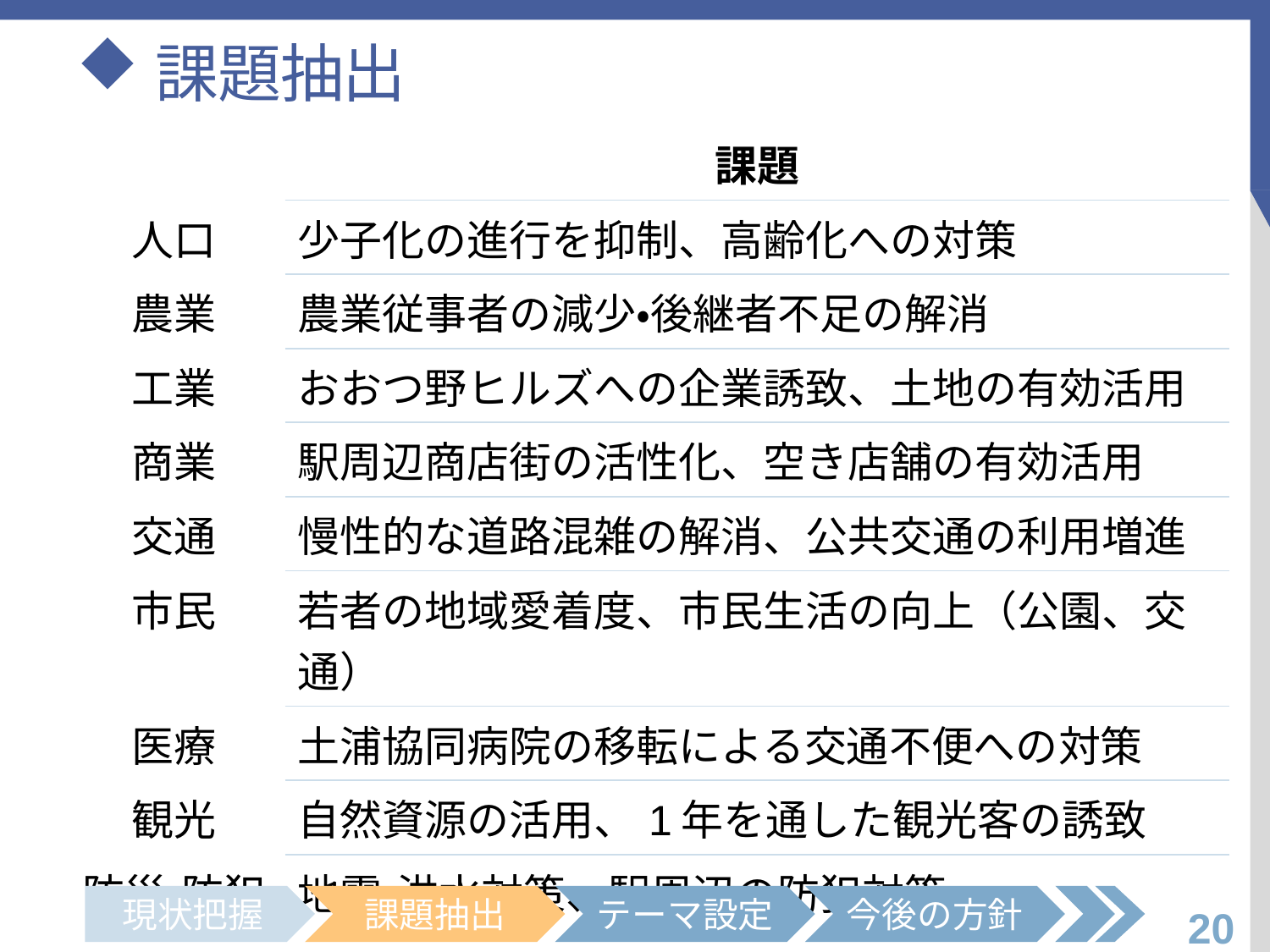

# 課題抽出
|  | 課題 |
| --- | --- |
| 人口 | 少子化の進行を抑制、高齢化への対策 |
| 農業 | 農業従事者の減少・後継者不足の解消 |
| 工業 | おおつ野ヒルズへの企業誘致、土地の有効活用 |
| 商業 | 駅周辺商店街の活性化、空き店舗の有効活用 |
| 交通 | 慢性的な道路混雑の解消、公共交通の利用増進 |
| 市民 | 若者の地域愛着度、市民生活の向上（公園、交通） |
| 医療 | 土浦協同病院の移転による交通不便への対策 |
| 観光 | 自然資源の活用、1年を通した観光客の誘致 |
| 防災・防犯 | 地震・洪水対策、駅周辺の防犯対策 |
現状把握
課題抽出
テーマ設定
今後の方針

20